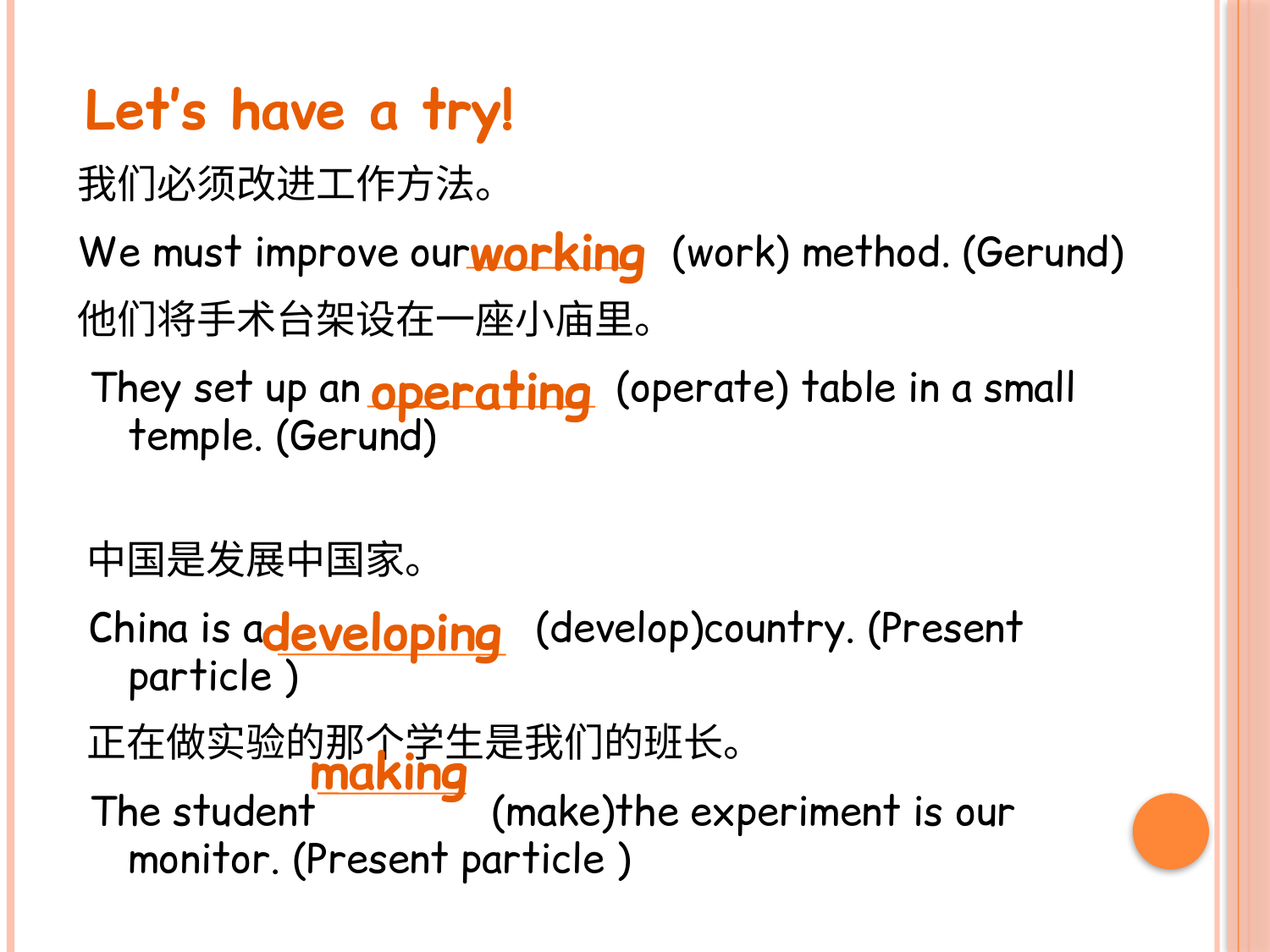

#
    Let’s have a try!
   我们必须改进工作方法。
   We must improve our                 (work) method. (Gerund)
   他们将手术台架设在一座小庙里。
    They set up an               (operate) table in a small temple. (Gerund)

    中国是发展中国家。
    China is a                (develop)country. (Present particle )
    正在做实验的那个学生是我们的班长。
    The student           (make)the experiment is our monitor. (Present particle )

working
operating
developing
making